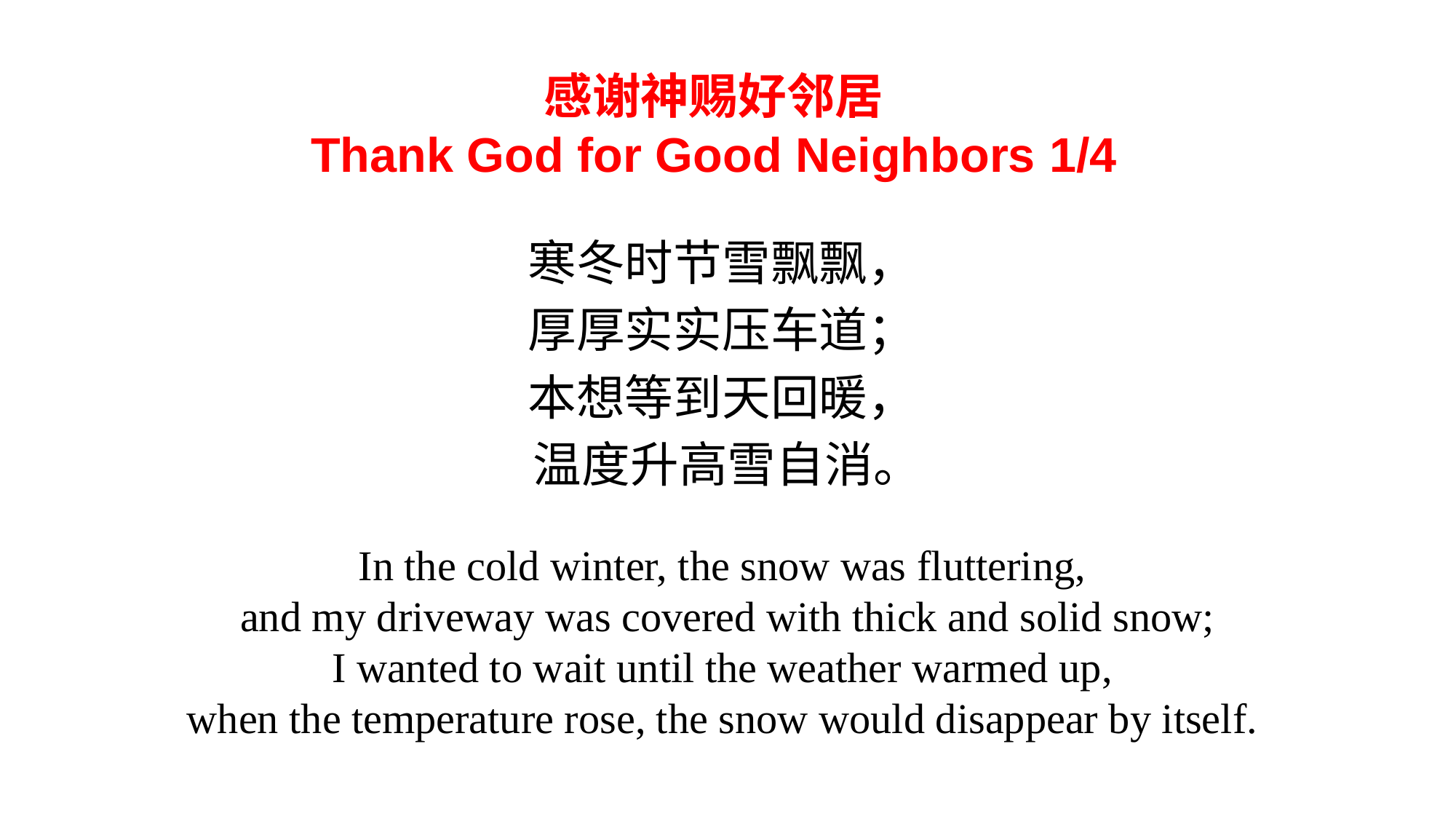

感谢神赐好邻居
Thank God for Good Neighbors 1/4
寒冬时节雪飘飘，
厚厚实实压车道；
本想等到天回暖，
温度升高雪自消。

In the cold winter, the snow was fluttering,
and my driveway was covered with thick and solid snow;
I wanted to wait until the weather warmed up,
when the temperature rose, the snow would disappear by itself.